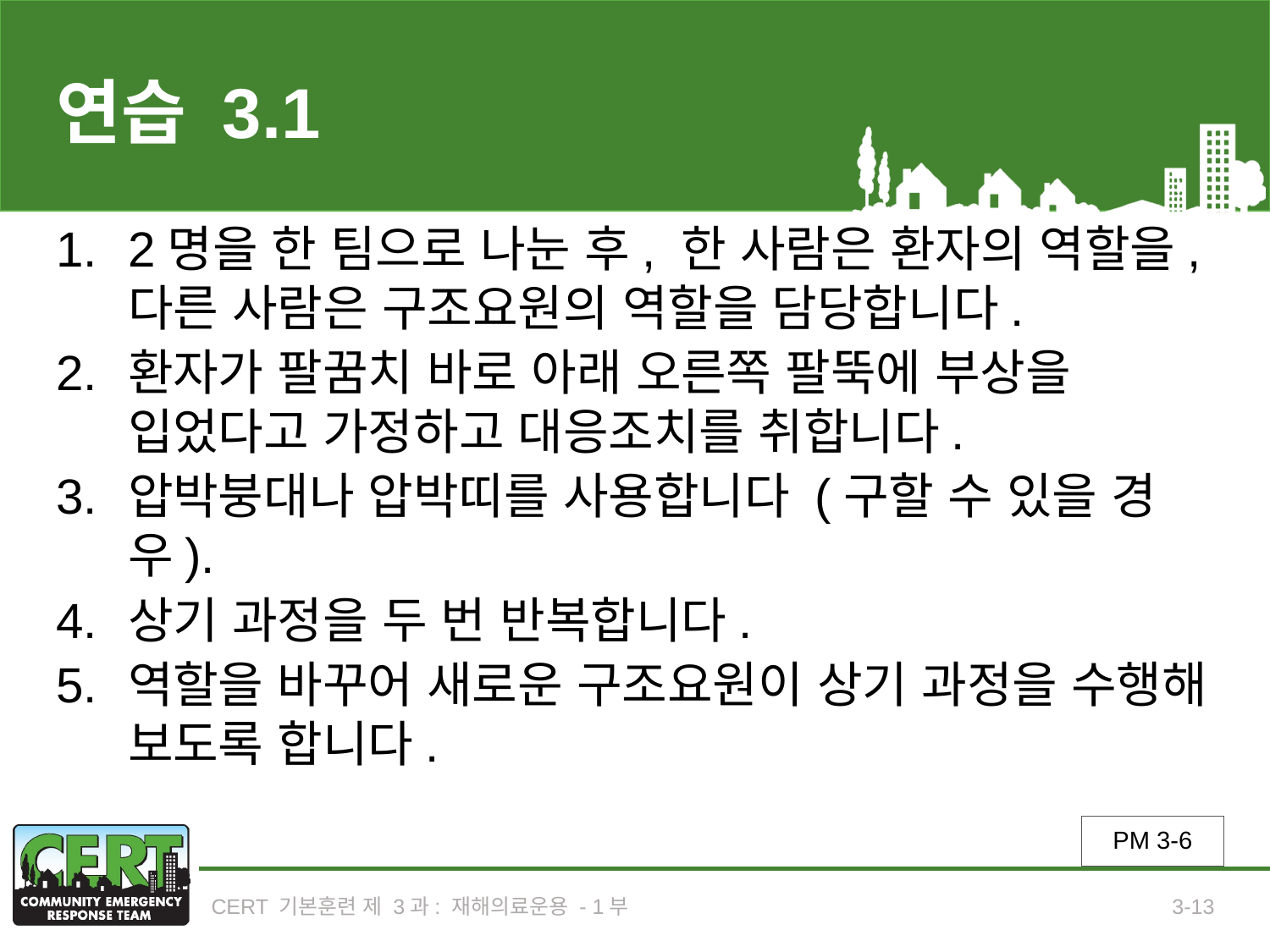

# 연습 3.1
2명을 한 팀으로 나눈 후, 한 사람은 환자의 역할을, 다른 사람은 구조요원의 역할을 담당합니다.
환자가 팔꿈치 바로 아래 오른쪽 팔뚝에 부상을 입었다고 가정하고 대응조치를 취합니다.
압박붕대나 압박띠를 사용합니다 (구할 수 있을 경우).
상기 과정을 두 번 반복합니다.
역할을 바꾸어 새로운 구조요원이 상기 과정을 수행해 보도록 합니다.
PM 3-6
CERT 기본훈련 제 3과: 재해의료운용 - 1부
3-13